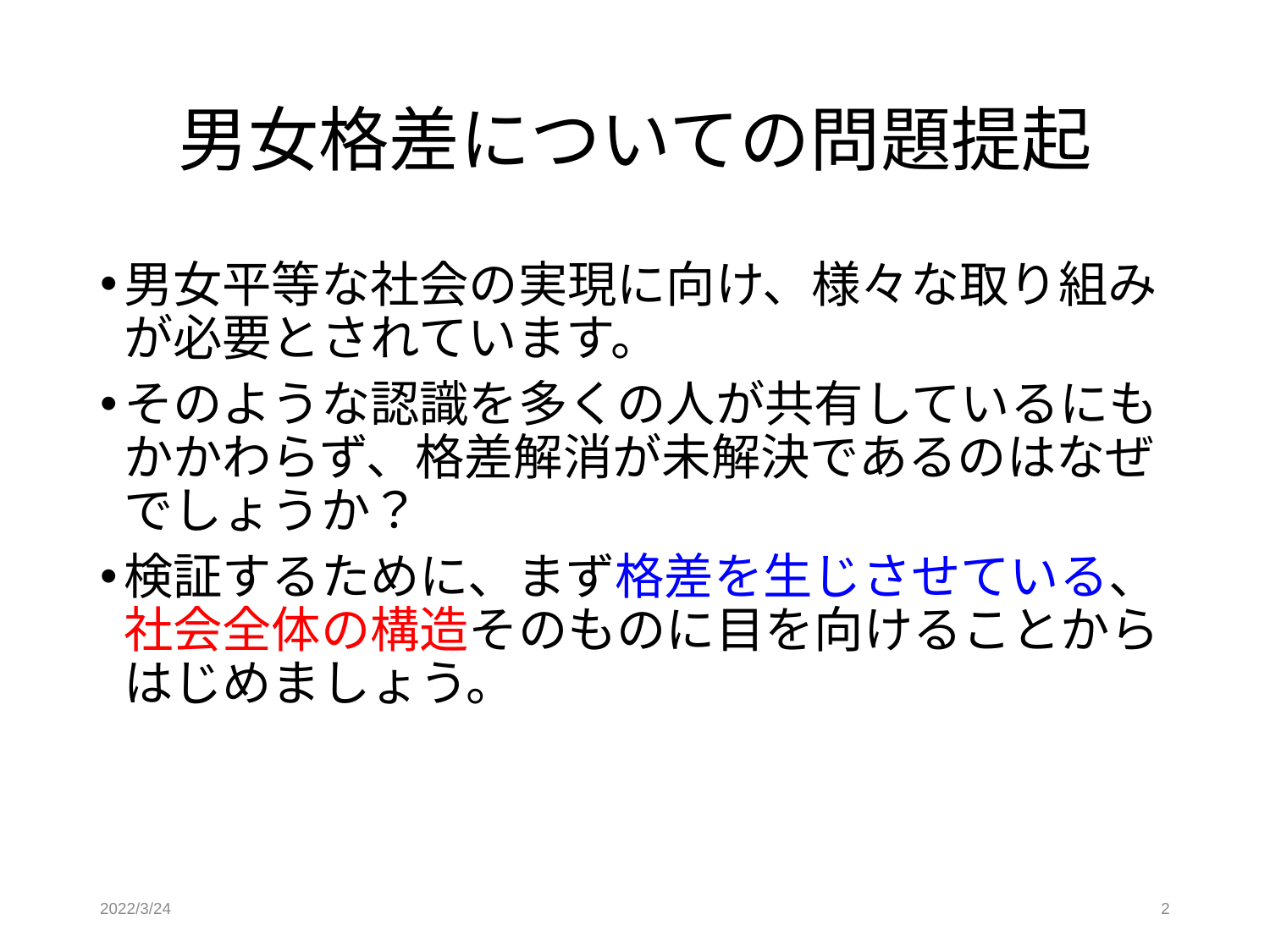

# 男女格差についての問題提起
男女平等な社会の実現に向け、様々な取り組みが必要とされています。
そのような認識を多くの人が共有しているにもかかわらず、格差解消が未解決であるのはなぜでしょうか？
検証するために、まず格差を生じさせている、社会全体の構造そのものに目を向けることからはじめましょう。
2022/3/24
2